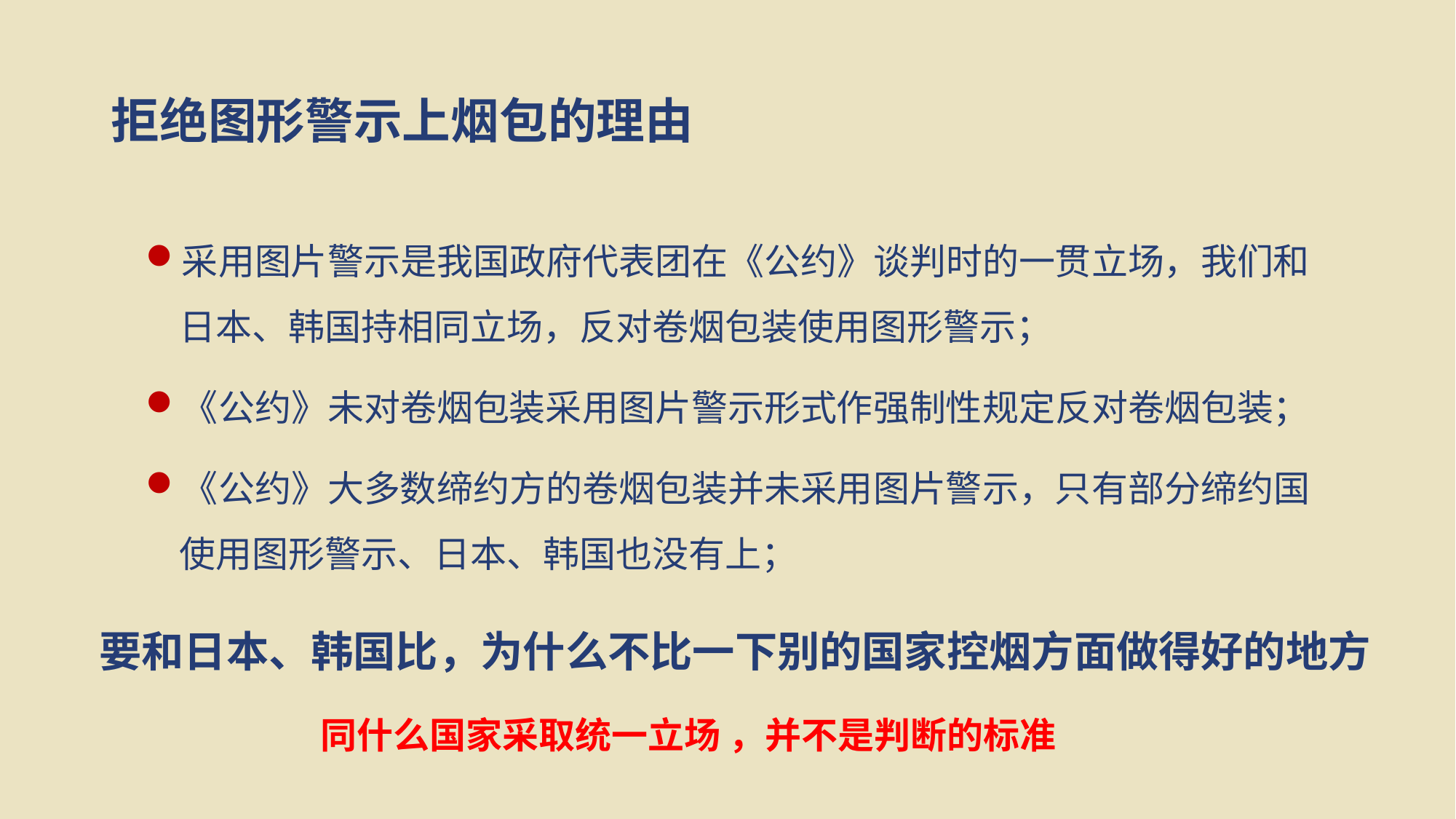

# 拒绝图形警示上烟包的理由
采用图片警示是我国政府代表团在《公约》谈判时的一贯立场，我们和日本、韩国持相同立场，反对卷烟包装使用图形警示；
《公约》未对卷烟包装采用图片警示形式作强制性规定反对卷烟包装；
《公约》大多数缔约方的卷烟包装并未采用图片警示，只有部分缔约国使用图形警示、日本、韩国也没有上；
要和日本、韩国比，为什么不比一下别的国家控烟方面做得好的地方
同什么国家采取统一立场 ，并不是判断的标准